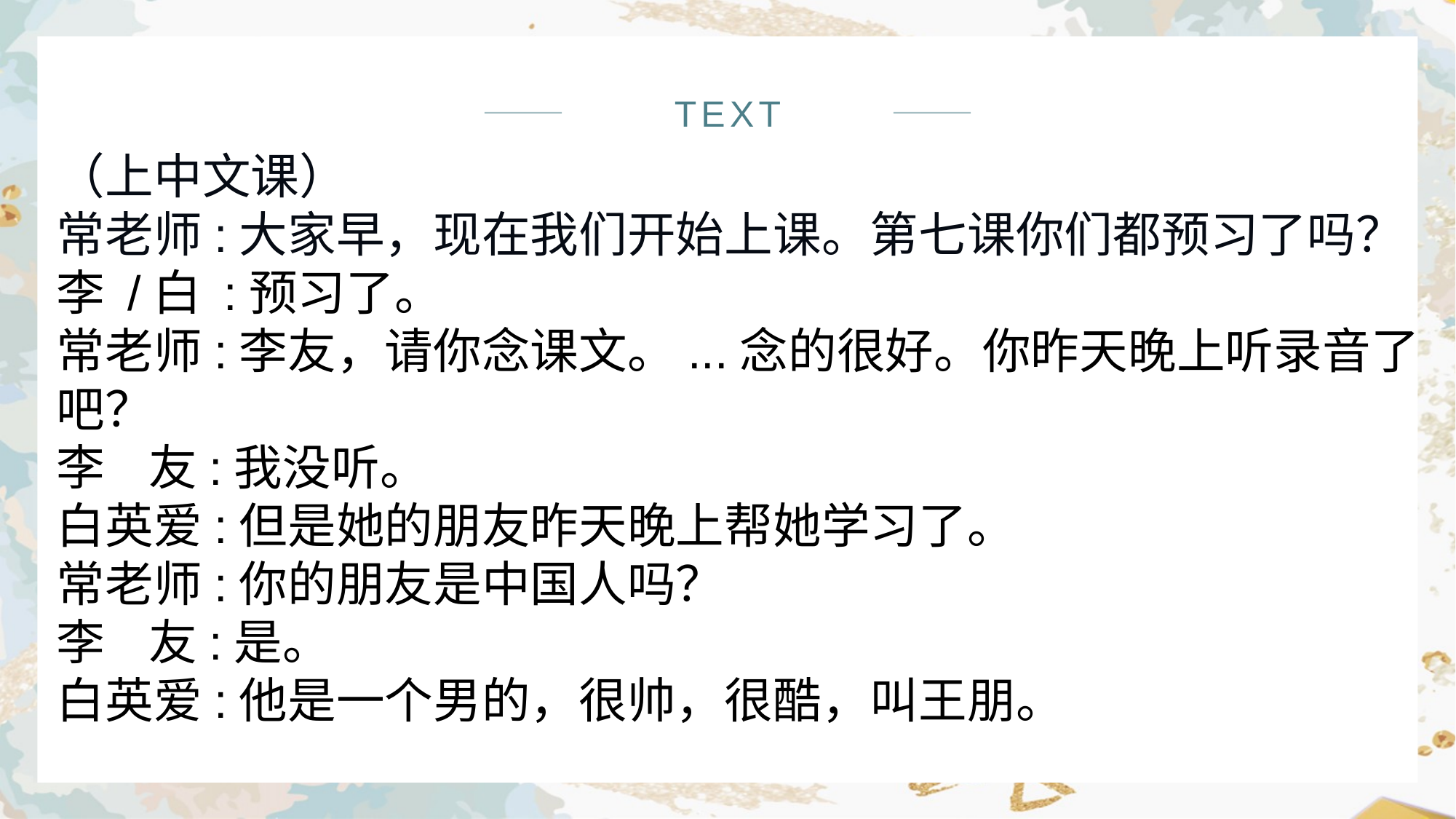

TEXT
（上中文课）
常老师:大家早，现在我们开始上课。第七课你们都预习了吗？
李 /白 :预习了。
常老师:李友，请你念课文。...念的很好。你昨天晚上听录音了吧？
李    友:我没听。
白英爱:但是她的朋友昨天晚上帮她学习了。
常老师:你的朋友是中国人吗？
李    友:是。
白英爱:他是一个男的，很帅，很酷，叫王朋。